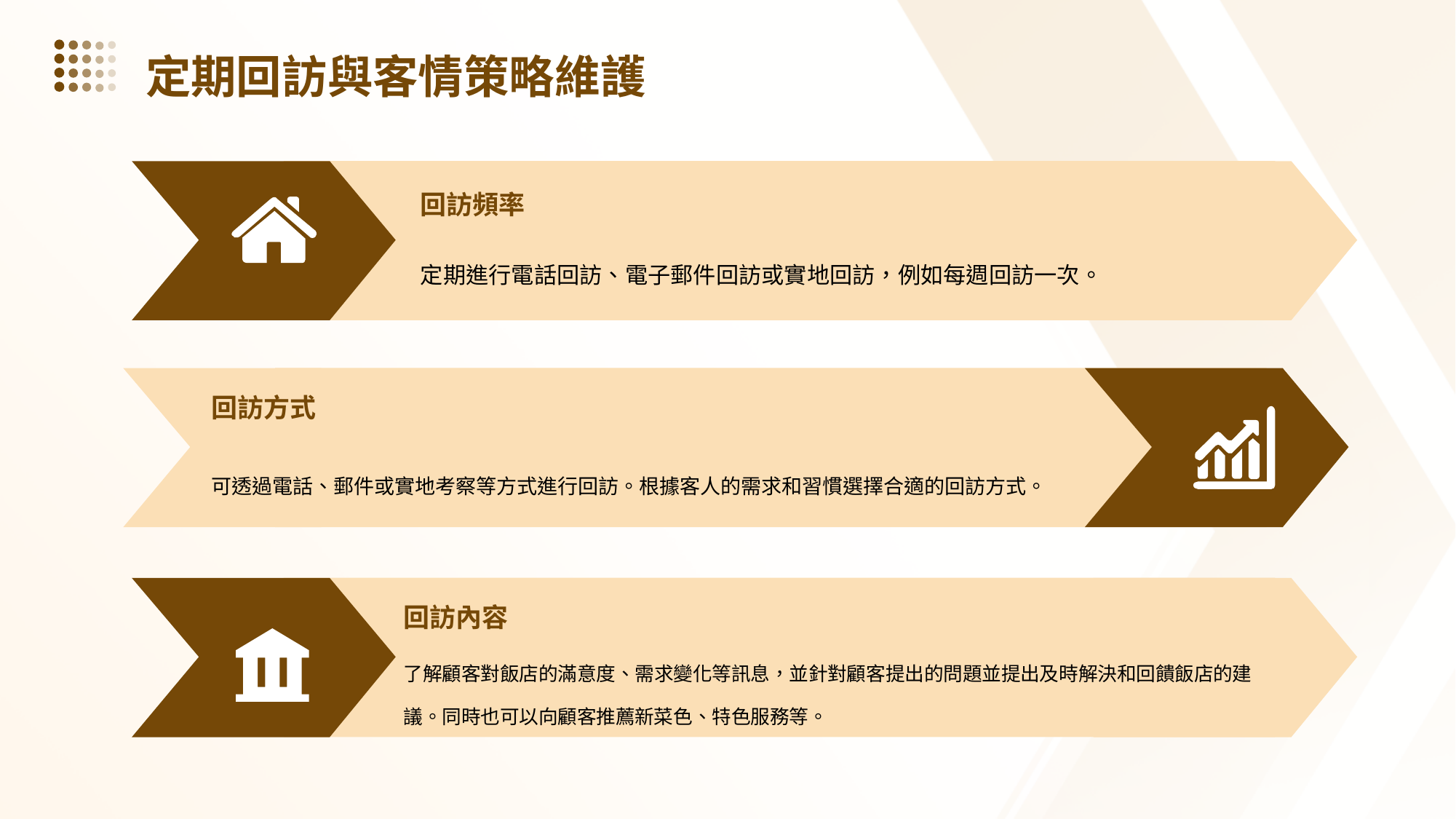

定期回訪與客情策略維護

回訪頻率

定期進行電話回訪、電子郵件回訪或實地回訪，例如每週回訪一次。

回訪方式

可透過電話、郵件或實地考察等方式進行回訪。根據客人的需求和習慣選擇合適的回訪方式。

回訪內容

了解顧客對飯店的滿意度、需求變化等訊息，並針對顧客提出的問題並提出及時解決和回饋飯店的建議。同時也可以向顧客推薦新菜色、特色服務等。